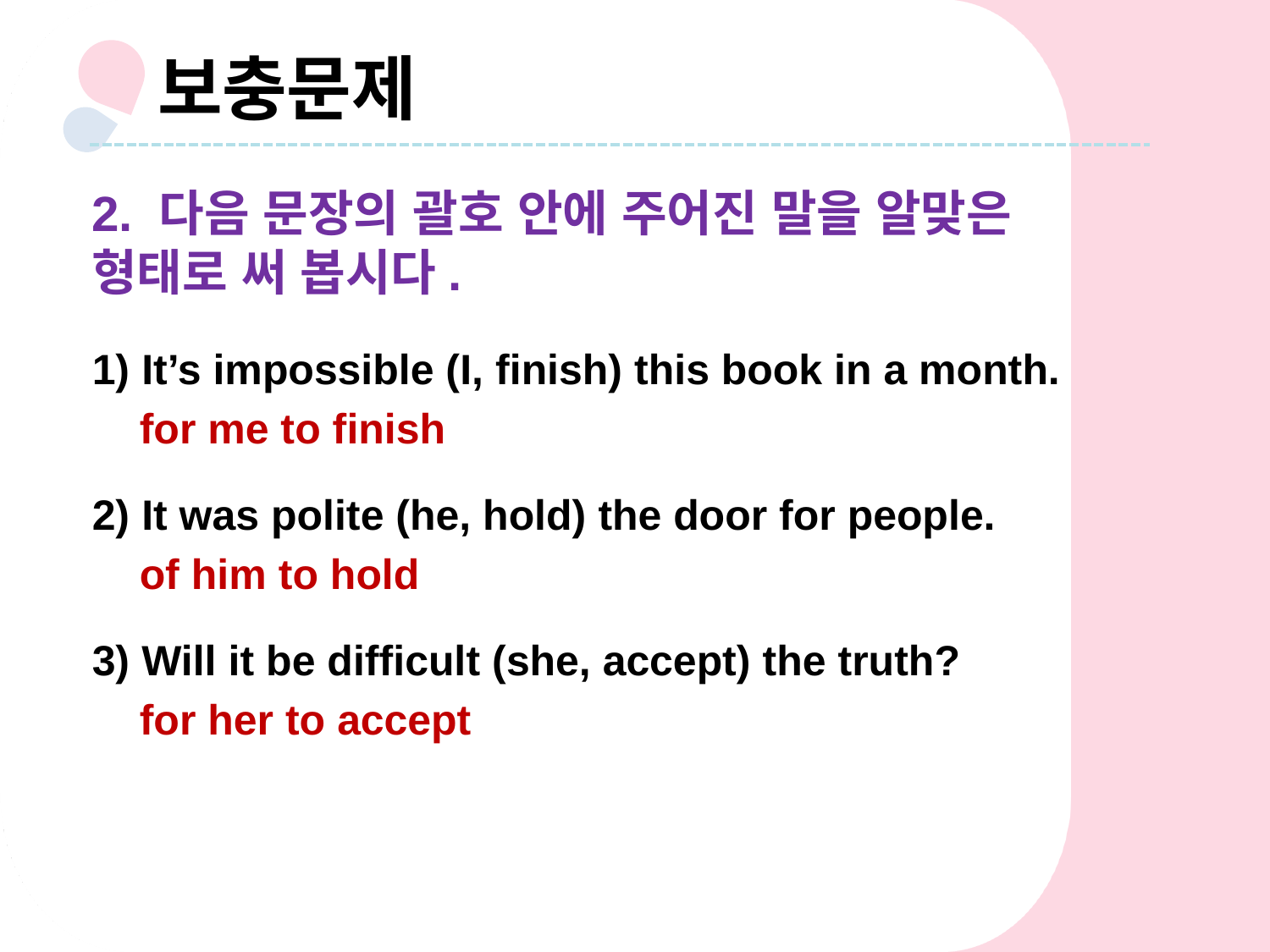

보충문제
2. 다음 문장의 괄호 안에 주어진 말을 알맞은 형태로 써 봅시다.
1) It’s impossible (I, finish) this book in a month.
    for me to finish
2) It was polite (he, hold) the door for people.
    of him to hold
3) Will it be difficult (she, accept) the truth?
    for her to accept